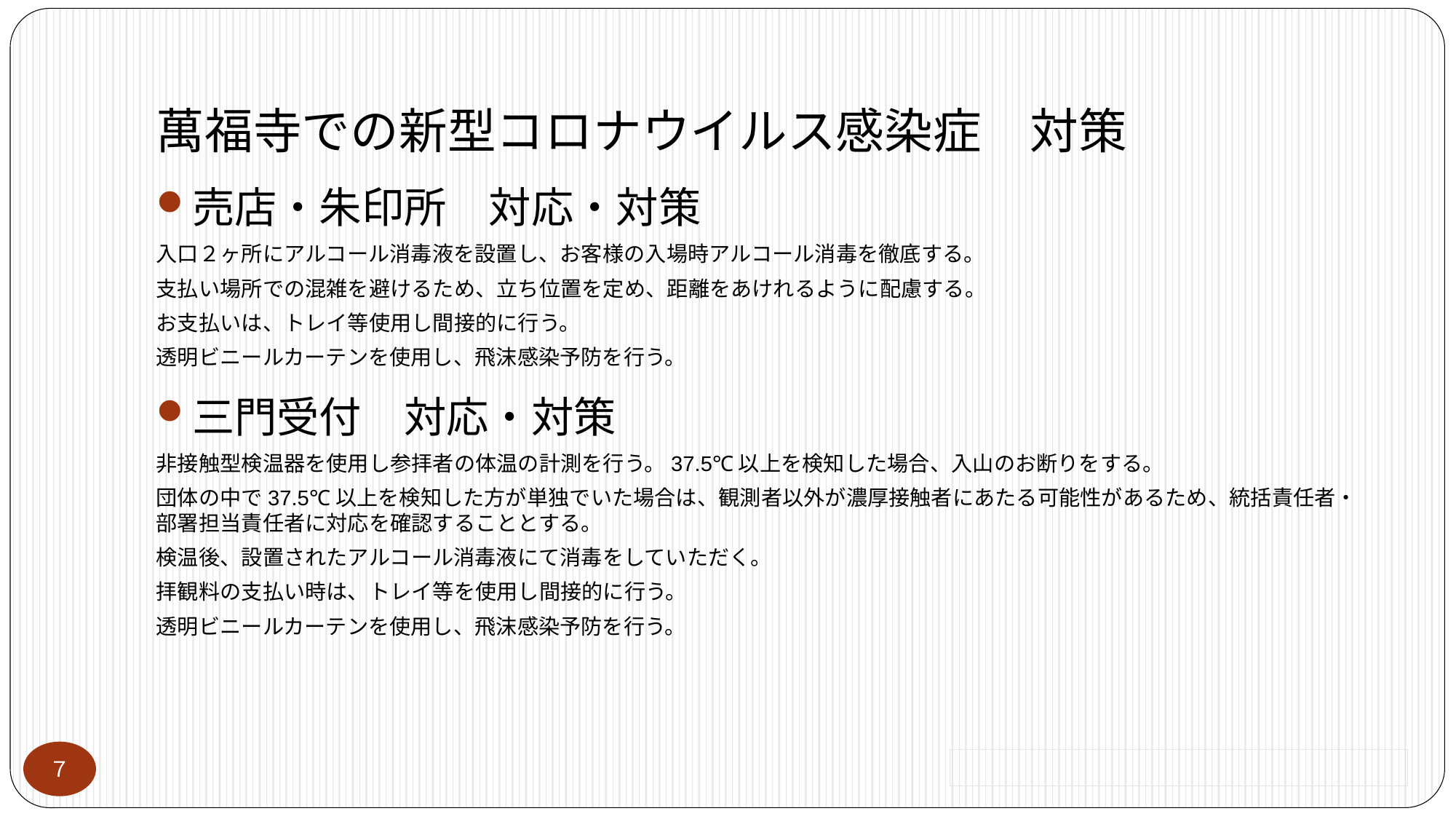

# 萬福寺での新型コロナウイルス感染症　対策
売店・朱印所　対応・対策
入口２ヶ所にアルコール消毒液を設置し、お客様の入場時アルコール消毒を徹底する。
支払い場所での混雑を避けるため、立ち位置を定め、距離をあけれるように配慮する。
お支払いは、トレイ等使用し間接的に行う。
透明ビニールカーテンを使用し、飛沫感染予防を行う。

三門受付　対応・対策
非接触型検温器を使用し参拝者の体温の計測を行う。37.5℃以上を検知した場合、入山のお断りをする。
団体の中で37.5℃以上を検知した方が単独でいた場合は、観測者以外が濃厚接触者にあたる可能性があるため、統括責任者・部署担当責任者に対応を確認することとする。
検温後、設置されたアルコール消毒液にて消毒をしていただく。
拝観料の支払い時は、トレイ等を使用し間接的に行う。
透明ビニールカーテンを使用し、飛沫感染予防を行う。

７